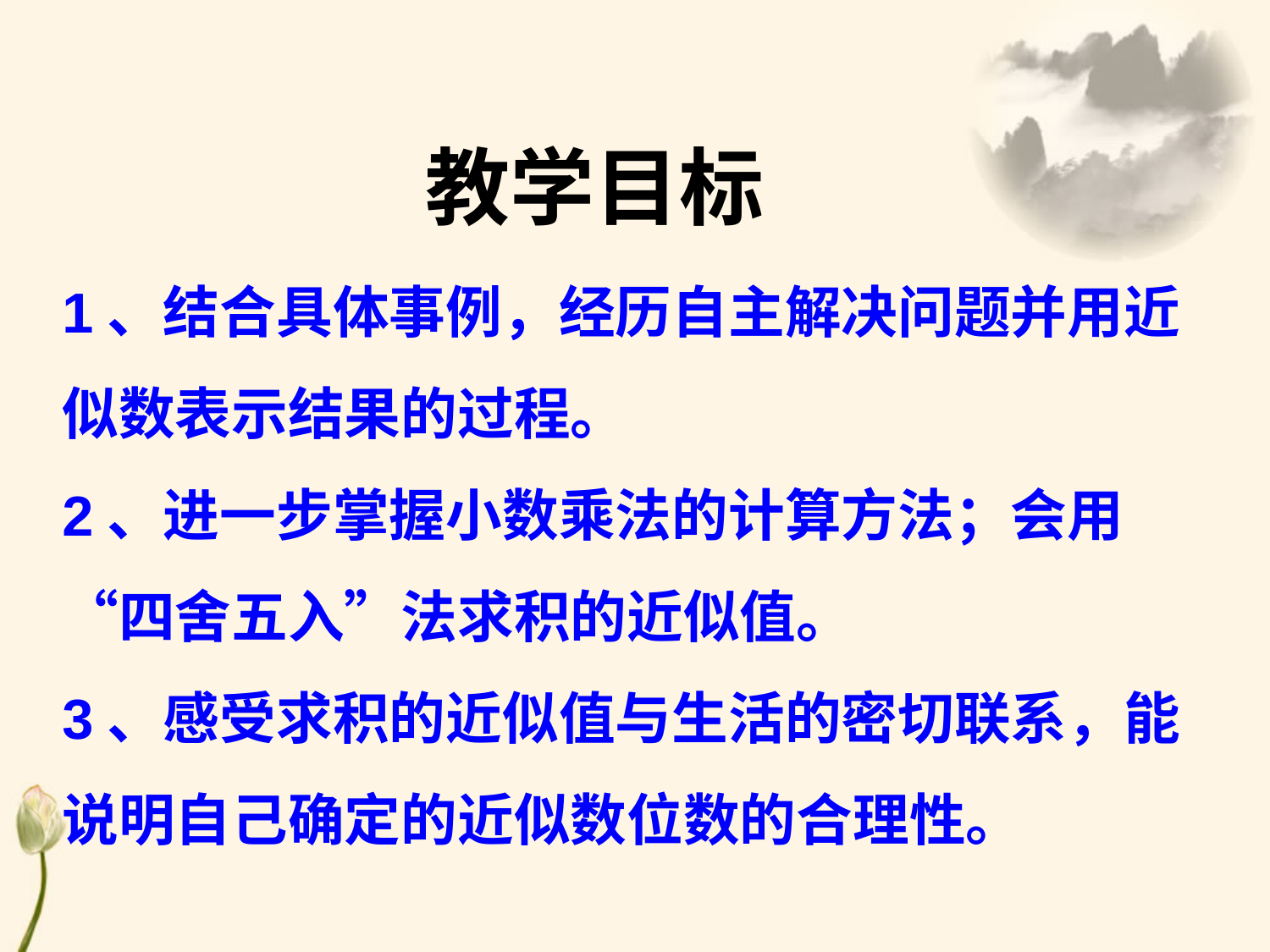

教学目标
1、结合具体事例，经历自主解决问题并用近似数表示结果的过程。
2、进一步掌握小数乘法的计算方法；会用“四舍五入”法求积的近似值。
3、感受求积的近似值与生活的密切联系，能说明自己确定的近似数位数的合理性。